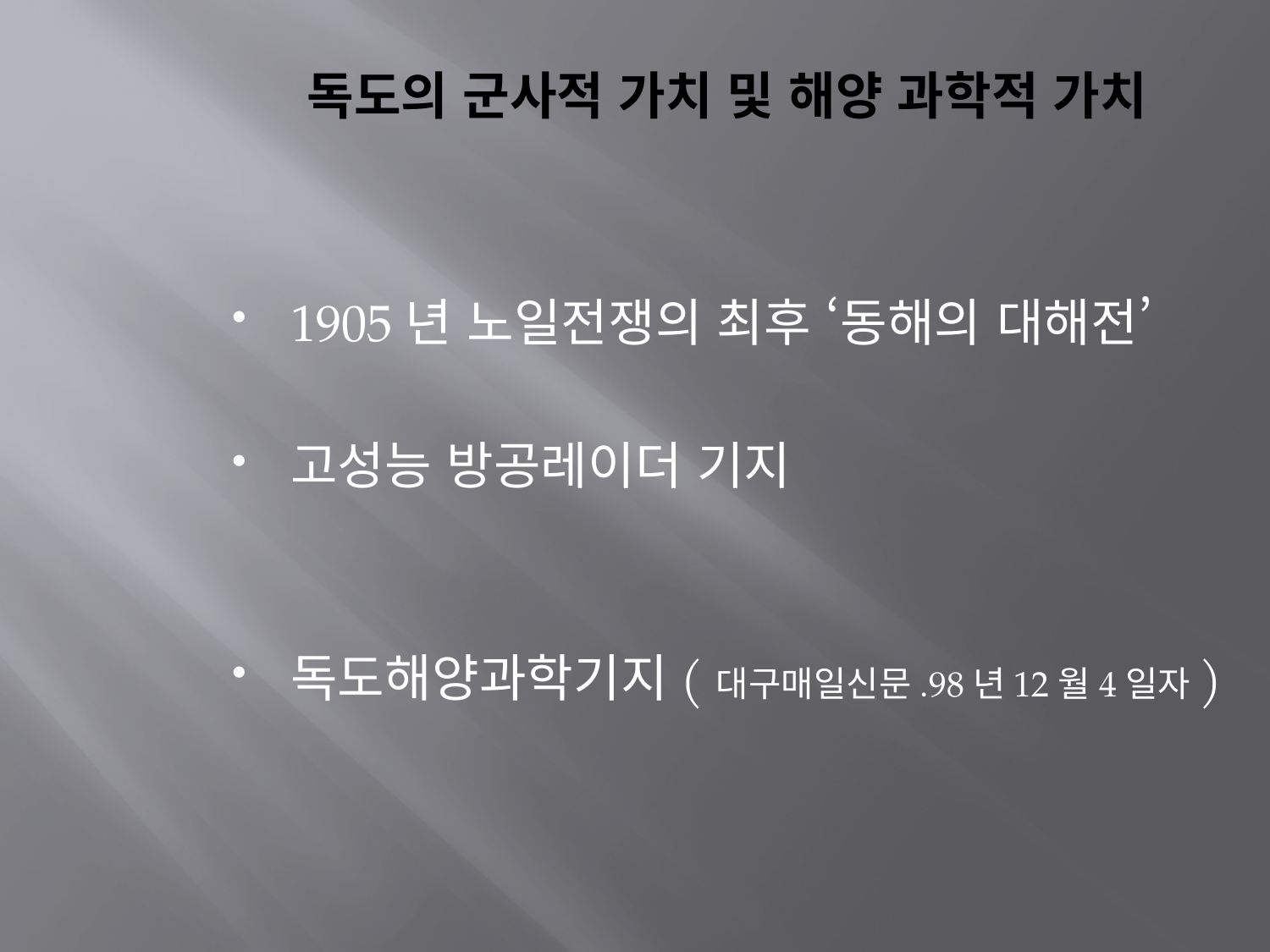

독도의 군사적 가치 및 해양 과학적 가치
1905년 노일전쟁의 최후 ‘동해의 대해전’

고성능 방공레이더 기지

독도해양과학기지(대구매일신문.98년12월4일자)